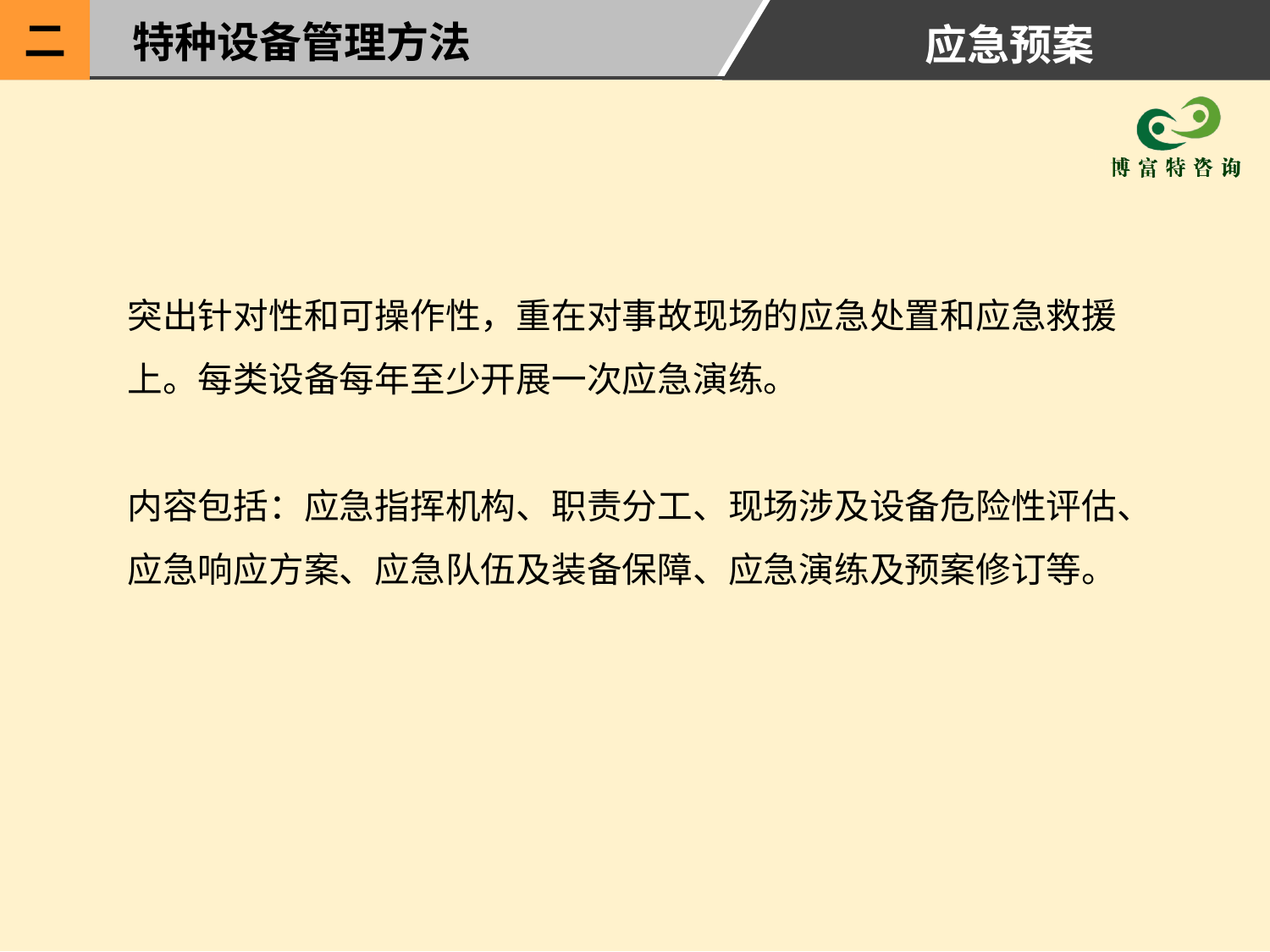

二
特种设备管理方法
应急预案
突出针对性和可操作性，重在对事故现场的应急处置和应急救援上。每类设备每年至少开展一次应急演练。

内容包括：应急指挥机构、职责分工、现场涉及设备危险性评估、应急响应方案、应急队伍及装备保障、应急演练及预案修订等。